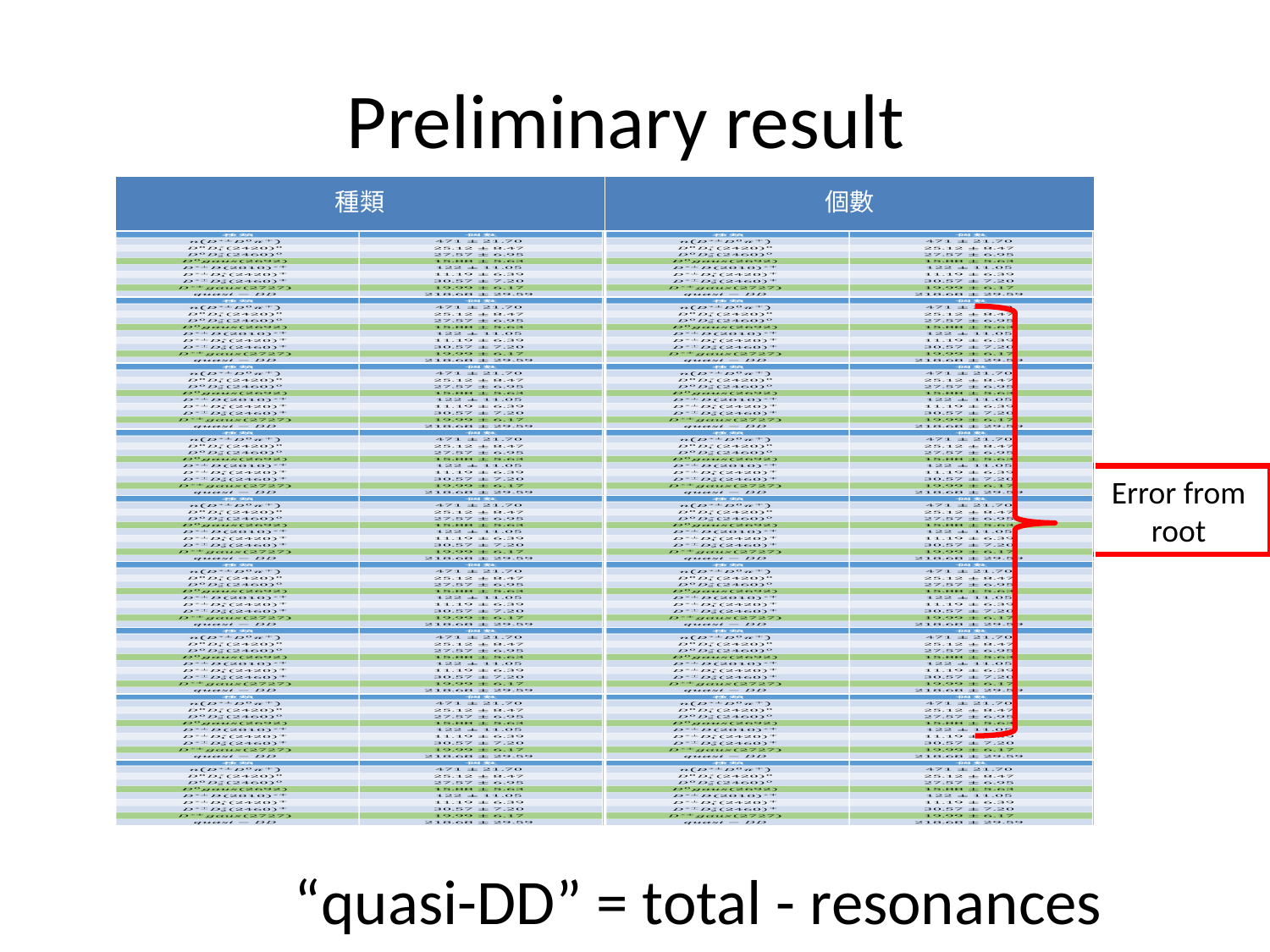

# Preliminary result
| 種類 | 個數 |
| --- | --- |
|  |  |
|  |  |
|  |  |
|  |  |
|  |  |
|  |  |
|  |  |
|  |  |
|  |  |

Error from root
“quasi-DD” = total - resonances